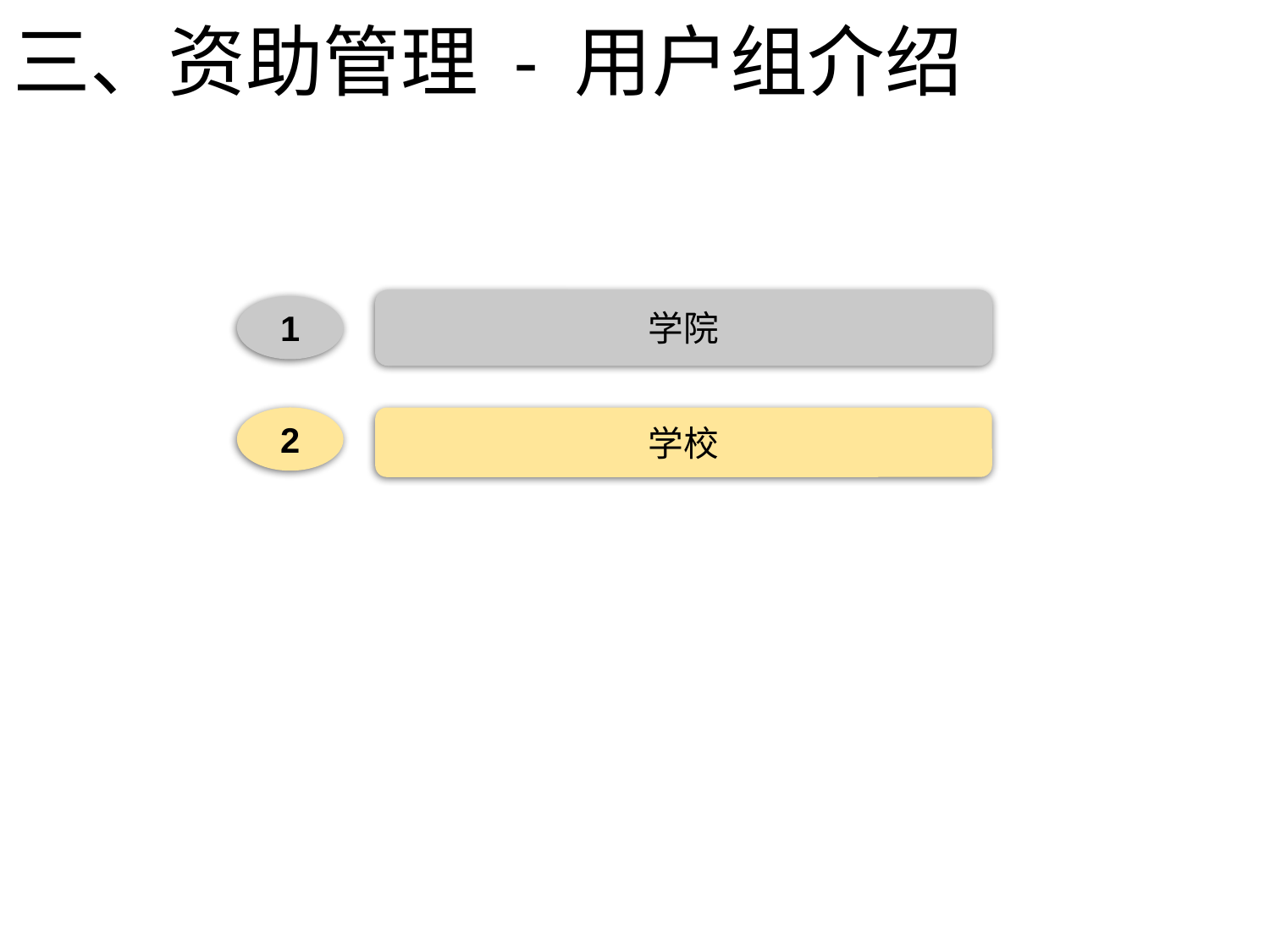

# 三、资助管理 - 用户组介绍
学院
1
2
学校